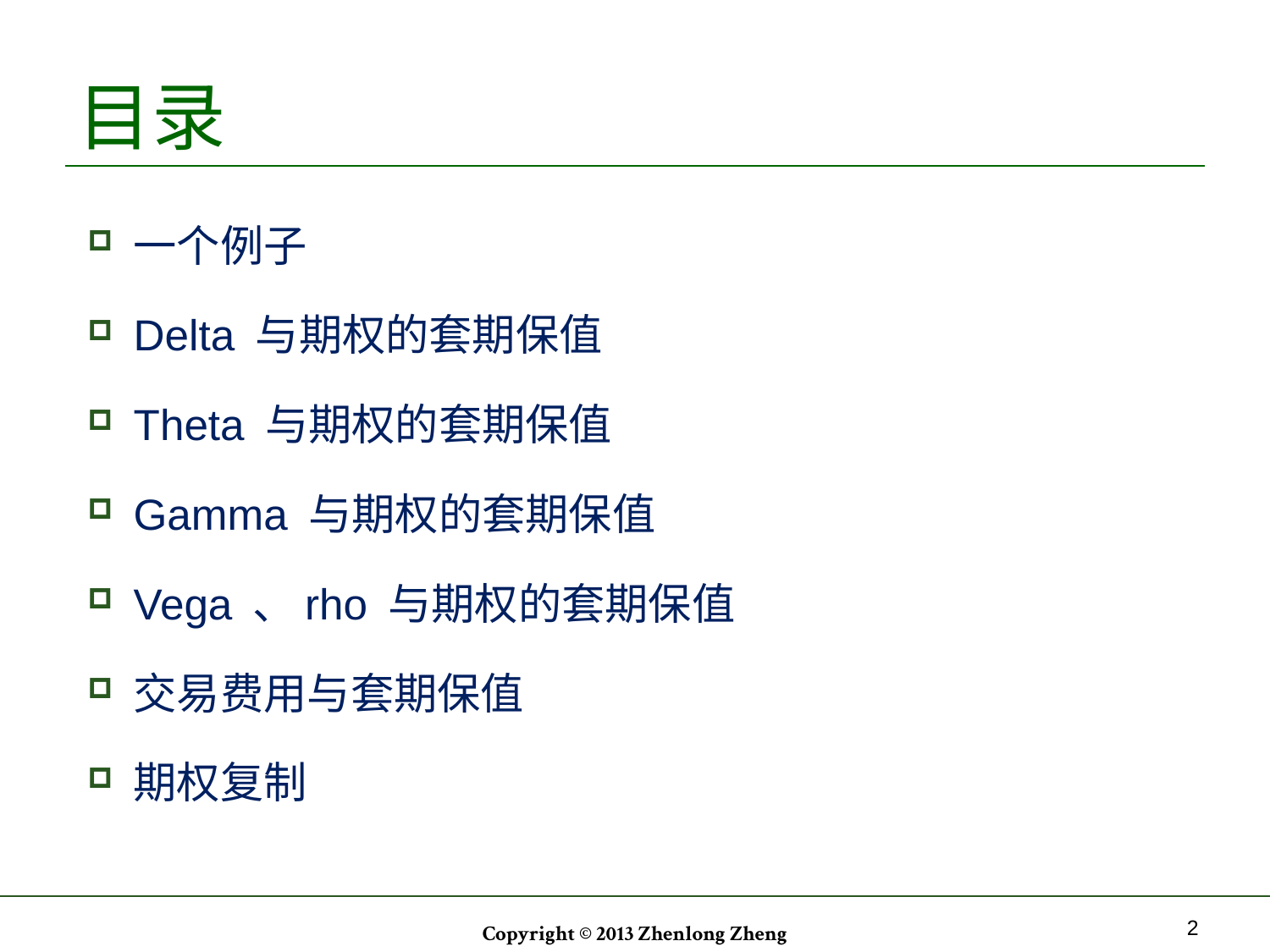

# 目录
一个例子
Delta 与期权的套期保值
Theta 与期权的套期保值
Gamma 与期权的套期保值
Vega 、rho 与期权的套期保值
交易费用与套期保值
期权复制

2